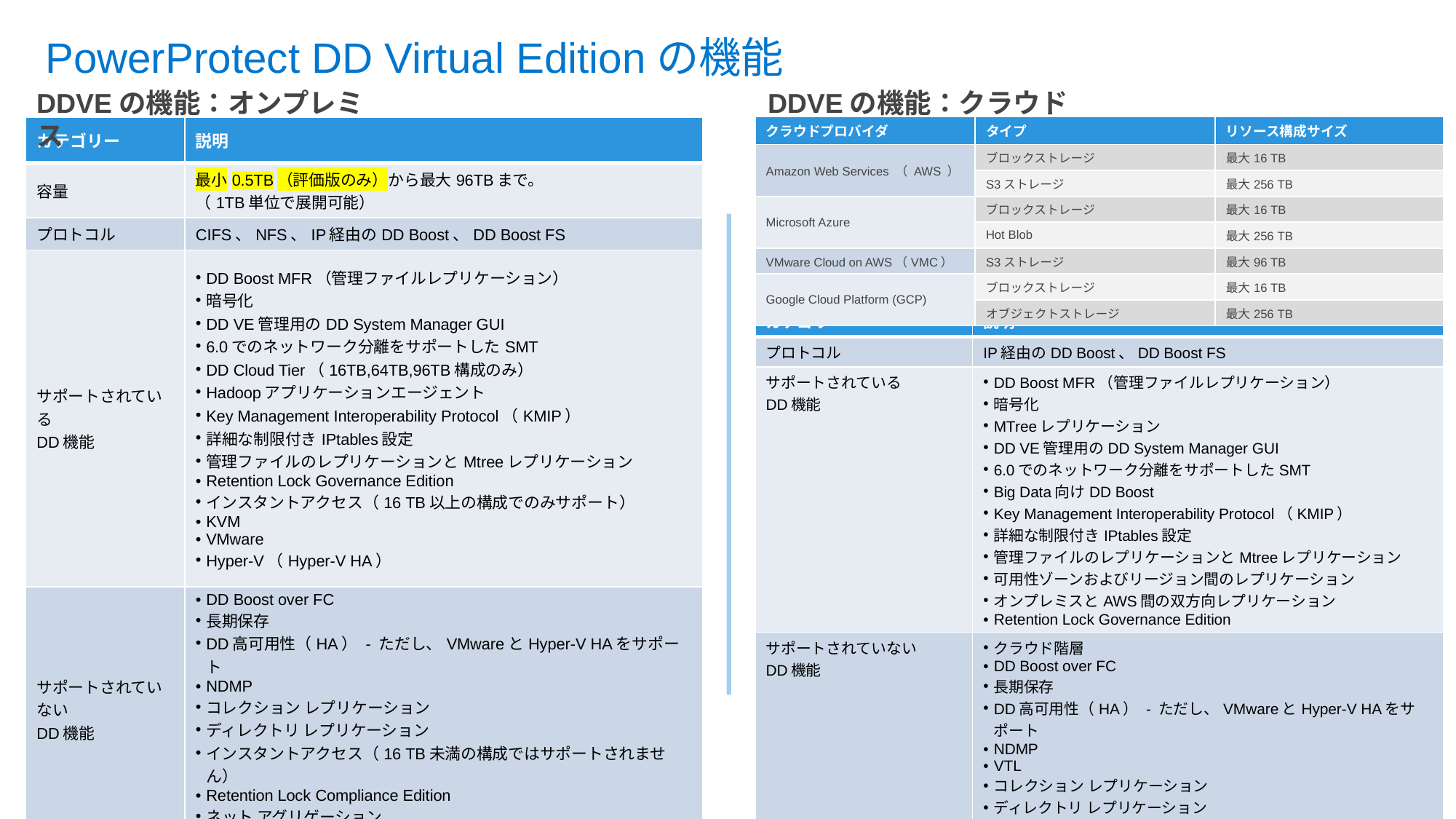

# PowerProtect DD Virtual Editionの機能
DDVEの機能：オンプレミス
DDVEの機能：クラウド

| クラウドプロバイダ | タイプ | リソース構成サイズ |
| --- | --- | --- |
| Amazon Web Services （ AWS ） | ブロックストレージ | 最大16 TB |
|  | S3ストレージ | 最大256 TB |
| Microsoft Azure | ブロックストレージ | 最大16 TB |
|  | Hot Blob | 最大256 TB |
| VMware Cloud on AWS（VMC） | S3ストレージ | 最大96 TB |
| Google Cloud Platform (GCP) | ブロックストレージ | 最大16 TB |
|  | オブジェクトストレージ | 最大256 TB |
| カテゴリー | 説明 |
| --- | --- |
| 容量 | 最小0.5TB（評価版のみ）から最大96TBまで。 （1TB単位で展開可能） |
| プロトコル | CIFS、NFS、IP経由のDD Boost、DD Boost FS |
| サポートされている DD機能 | DD Boost MFR（管理ファイルレプリケーション） 暗号化 DD VE管理用のDD System Manager GUI 6.0でのネットワーク分離をサポートしたSMT DD Cloud Tier（16TB,64TB,96TB構成のみ） Hadoopアプリケーションエージェント Key Management Interoperability Protocol（KMIP） 詳細な制限付きIPtables設定 管理ファイルのレプリケーションとMtreeレプリケーション Retention Lock Governance Edition インスタントアクセス（16 TB以上の構成でのみサポート） KVM VMware Hyper-V（Hyper-V HA） |
| サポートされていない DD機能 | DD Boost over FC 長期保存 DD高可用性（HA） - ただし、VMwareとHyper-V HAをサポート NDMP コレクション レプリケーション ディレクトリ レプリケーション インスタントアクセス（16 TB未満の構成ではサポートされません） Retention Lock Compliance Edition ネット アグリゲーション |
| カテゴリー | 説明 |
| --- | --- |
| プロトコル | IP経由のDD Boost、DD Boost FS |
| サポートされている DD機能 | DD Boost MFR（管理ファイルレプリケーション） 暗号化 MTreeレプリケーション DD VE管理用のDD System Manager GUI 6.0でのネットワーク分離をサポートしたSMT Big Data向けDD Boost Key Management Interoperability Protocol（KMIP） 詳細な制限付きIPtables設定 管理ファイルのレプリケーションとMtreeレプリケーション 可用性ゾーンおよびリージョン間のレプリケーション オンプレミスとAWS間の双方向レプリケーション Retention Lock Governance Edition |
| サポートされていない DD機能 | クラウド階層 DD Boost over FC 長期保存 DD高可用性（HA） - ただし、VMwareとHyper-V HAをサポート NDMP VTL コレクション レプリケーション ディレクトリ レプリケーション インスタントアクセス Retention Lock Compliance Edition バックアップでのCIFSおよびNFS |